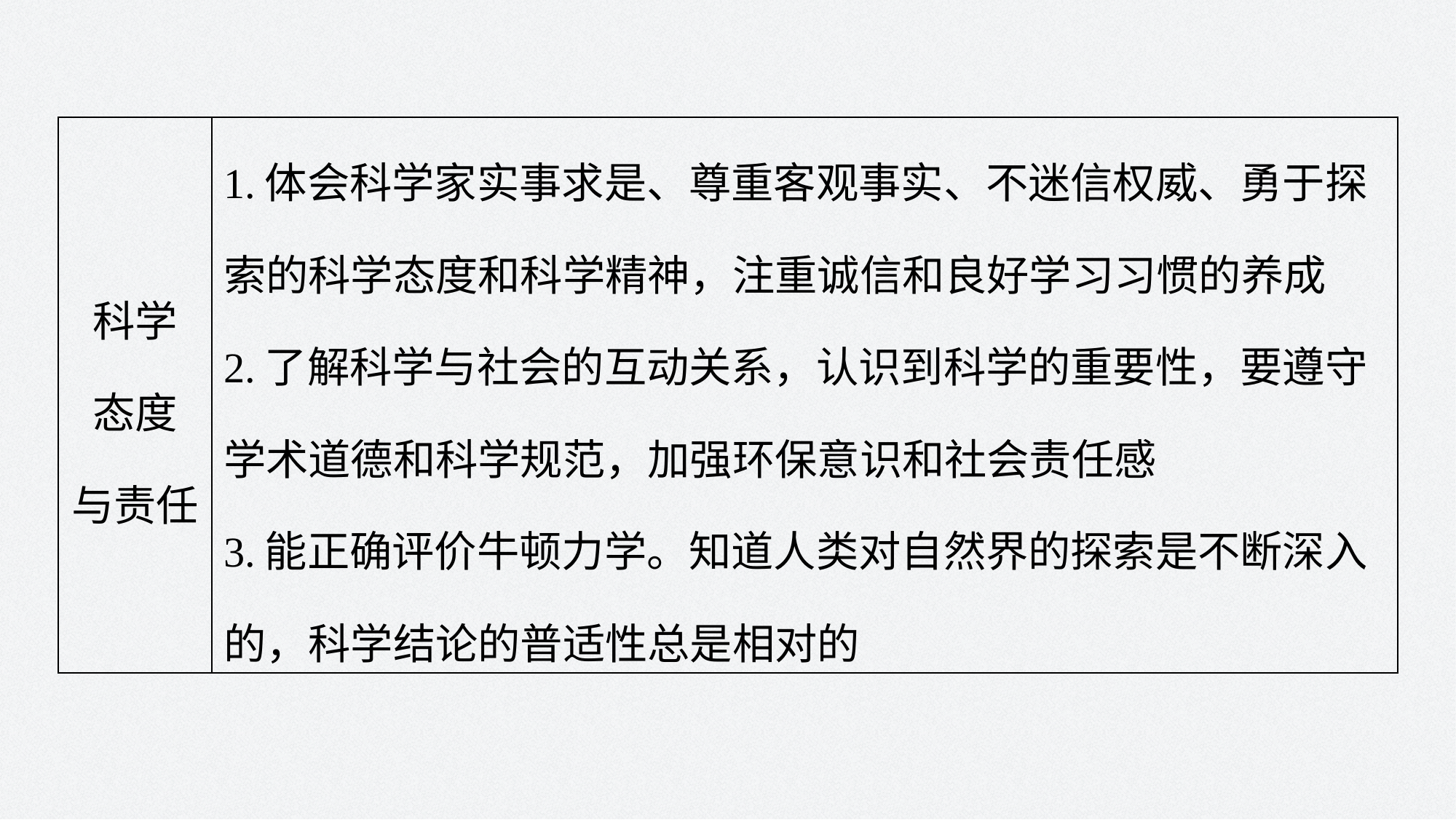

| 科学 态度 与责任 | 1.体会科学家实事求是、尊重客观事实、不迷信权威、勇于探索的科学态度和科学精神，注重诚信和良好学习习惯的养成 2.了解科学与社会的互动关系，认识到科学的重要性，要遵守学术道德和科学规范，加强环保意识和社会责任感 3.能正确评价牛顿力学。知道人类对自然界的探索是不断深入的，科学结论的普适性总是相对的 |
| --- | --- |